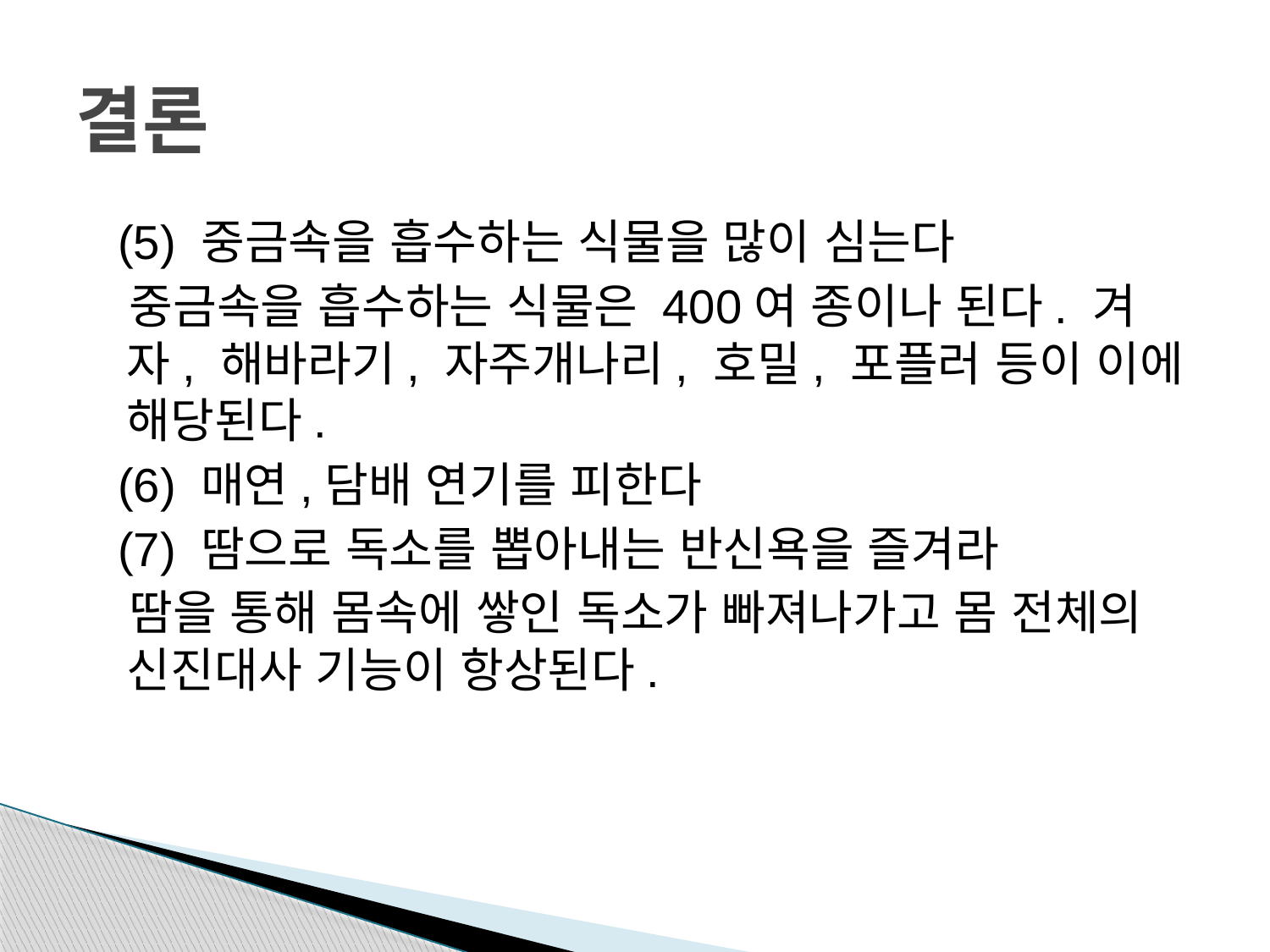

# 결론
  (5) 중금속을 흡수하는 식물을 많이 심는다
  중금속을 흡수하는 식물은 400여 종이나 된다. 겨자, 해바라기, 자주개나리, 호밀, 포플러 등이 이에 해당된다.
  (6) 매연,담배 연기를 피한다
  (7) 땀으로 독소를 뽑아내는 반신욕을 즐겨라
  땀을 통해 몸속에 쌓인 독소가 빠져나가고 몸 전체의 신진대사 기능이 항상된다.